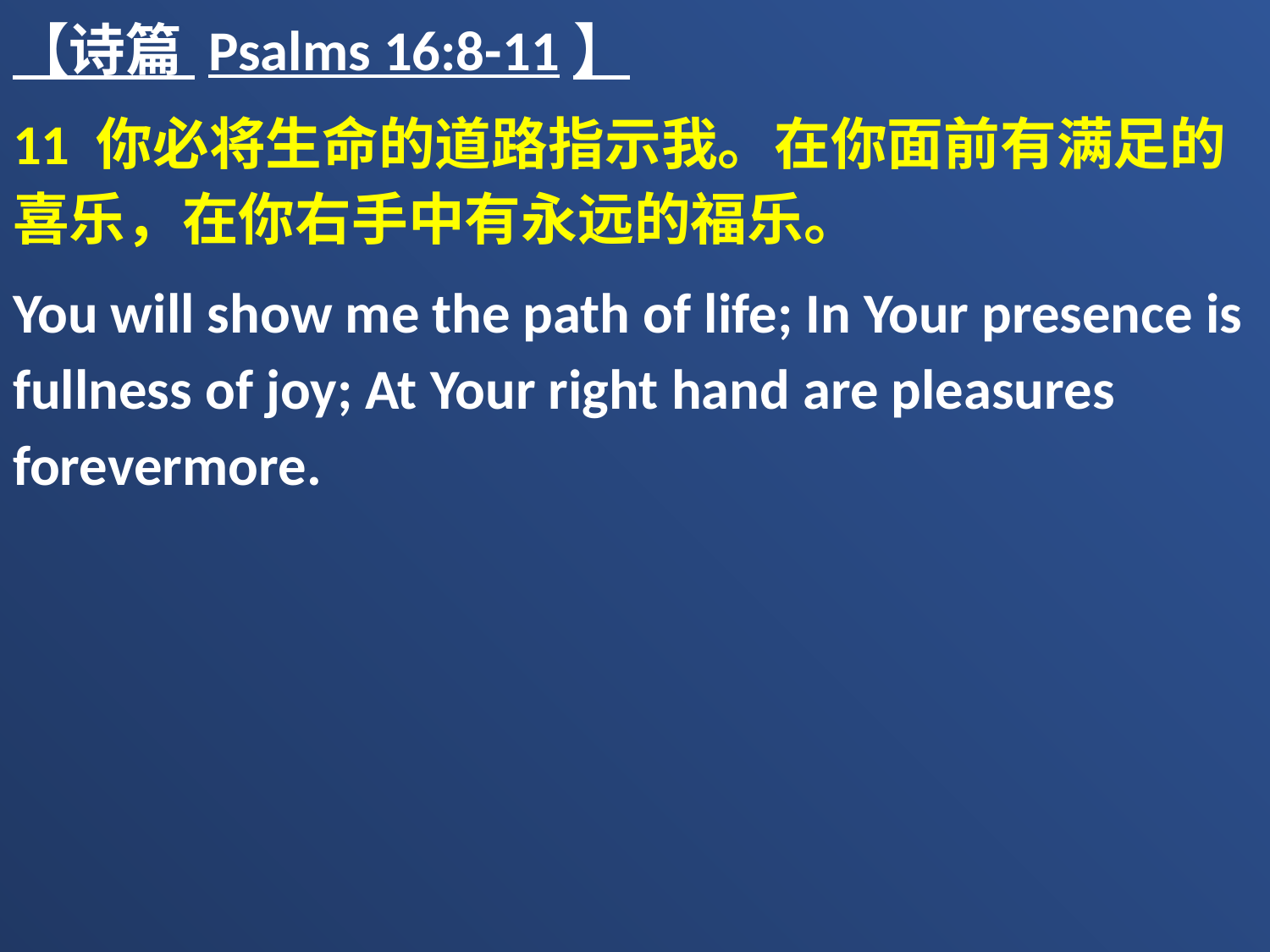

【诗篇 Psalms 16:8-11】
11 你必将生命的道路指示我。在你面前有满足的喜乐，在你右手中有永远的福乐。
You will show me the path of life; In Your presence is fullness of joy; At Your right hand are pleasures forevermore.